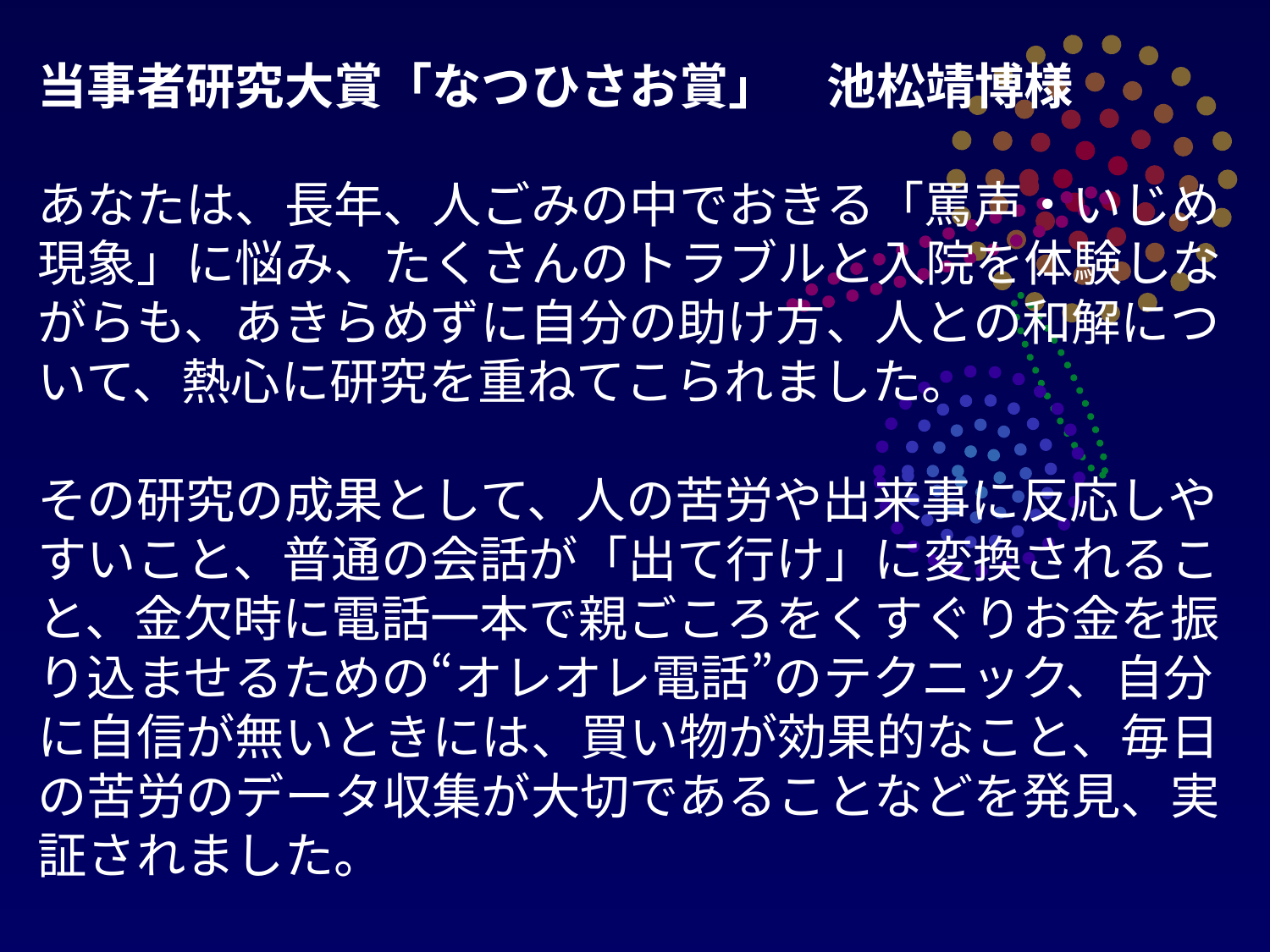

当事者研究大賞「なつひさお賞」　池松靖博様

あなたは、長年、人ごみの中でおきる「罵声・いじめ現象」に悩み、たくさんのトラブルと入院を体験しながらも、あきらめずに自分の助け方、人との和解について、熱心に研究を重ねてこられました。

その研究の成果として、人の苦労や出来事に反応しやすいこと、普通の会話が「出て行け」に変換されること、金欠時に電話一本で親ごころをくすぐりお金を振り込ませるための“オレオレ電話”のテクニック、自分に自信が無いときには、買い物が効果的なこと、毎日の苦労のデータ収集が大切であることなどを発見、実証されました。